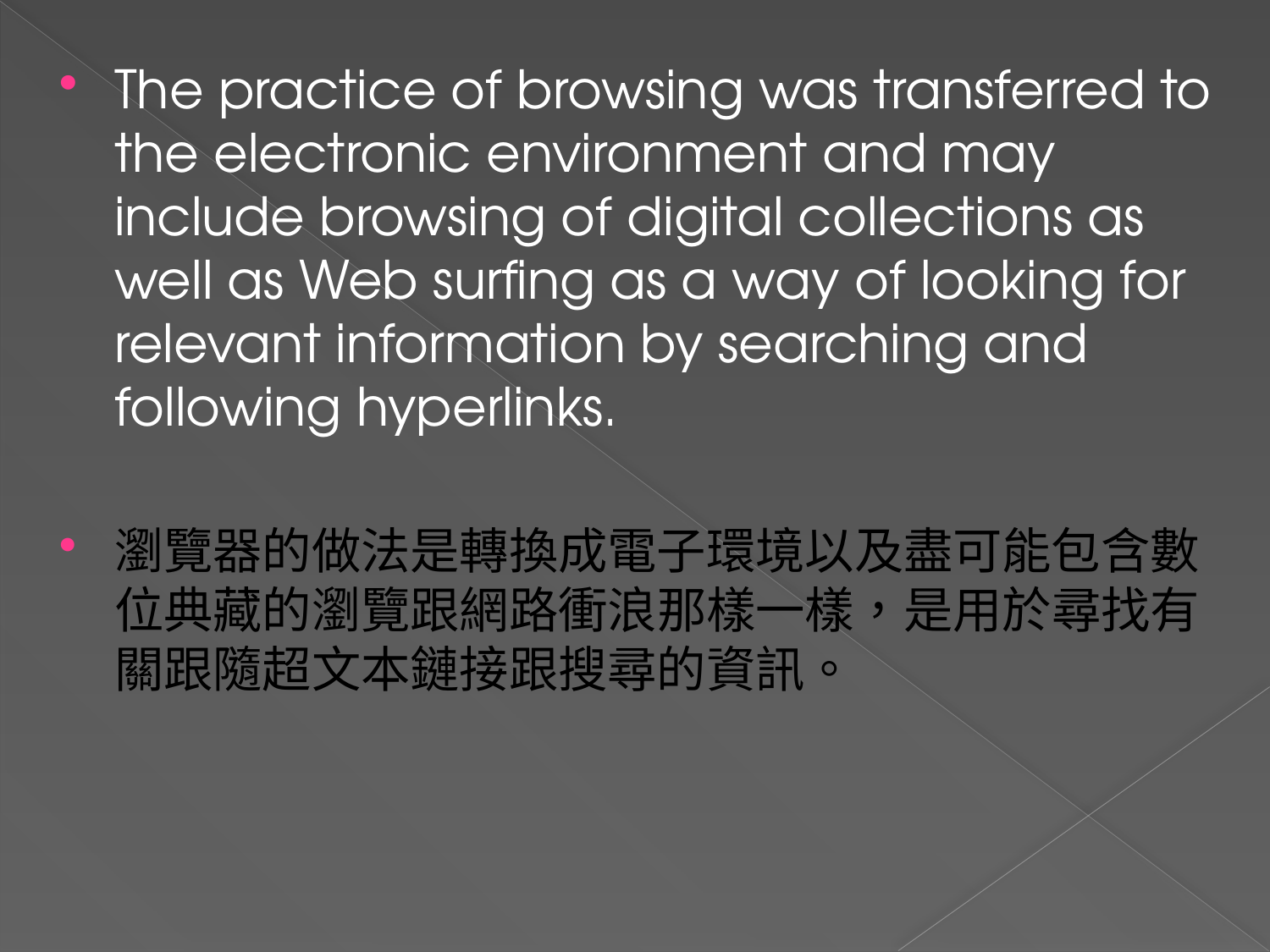

The practice of browsing was transferred to the electronic environment and may include browsing of digital collections as well as Web surfing as a way of looking for relevant information by searching and following hyperlinks.

瀏覽器的做法是轉換成電子環境以及盡可能包含數位典藏的瀏覽跟網路衝浪那樣一樣，是用於尋找有關跟隨超文本鏈接跟搜尋的資訊。